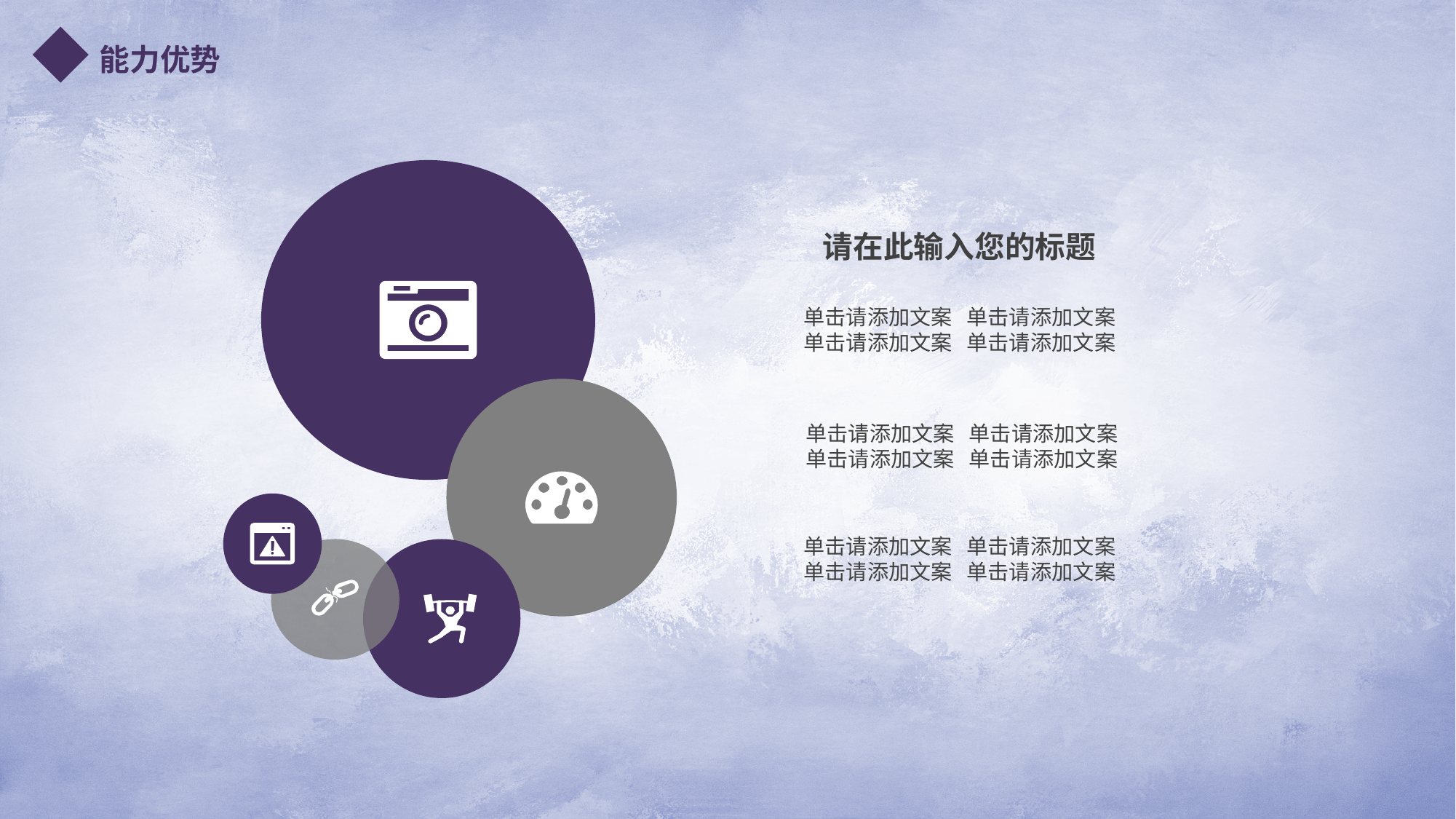

能力优势

请在此输入您的标题

单击请添加文案   单击请添加文案
单击请添加文案   单击请添加文案

单击请添加文案   单击请添加文案
单击请添加文案   单击请添加文案

单击请添加文案   单击请添加文案
单击请添加文案   单击请添加文案